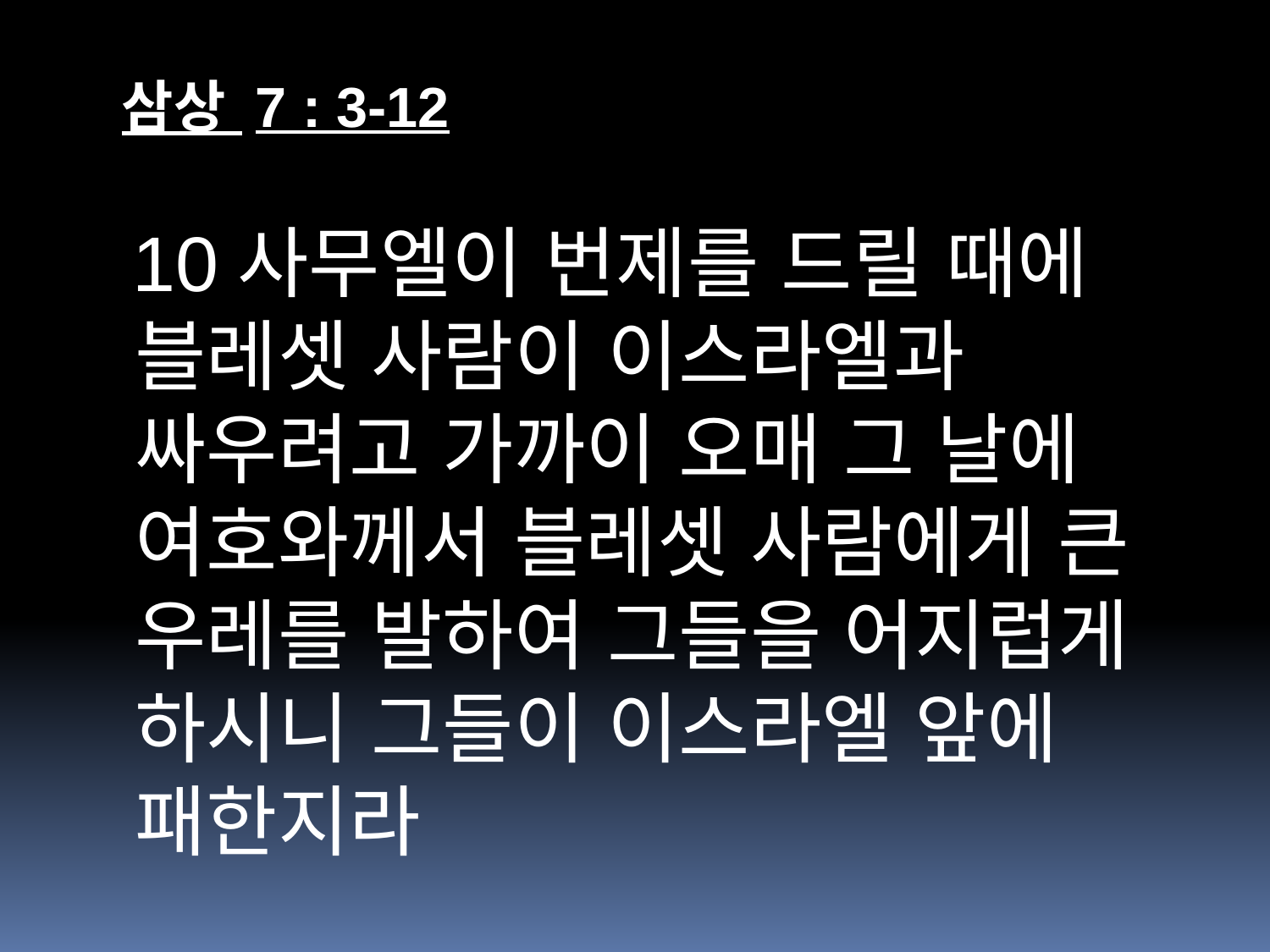

삼상 7 : 3-12

  10사무엘이 번제를 드릴 때에 블레셋 사람이 이스라엘과 싸우려고 가까이 오매 그 날에 여호와께서 블레셋 사람에게 큰 우레를 발하여 그들을 어지럽게 하시니 그들이 이스라엘 앞에 패한지라